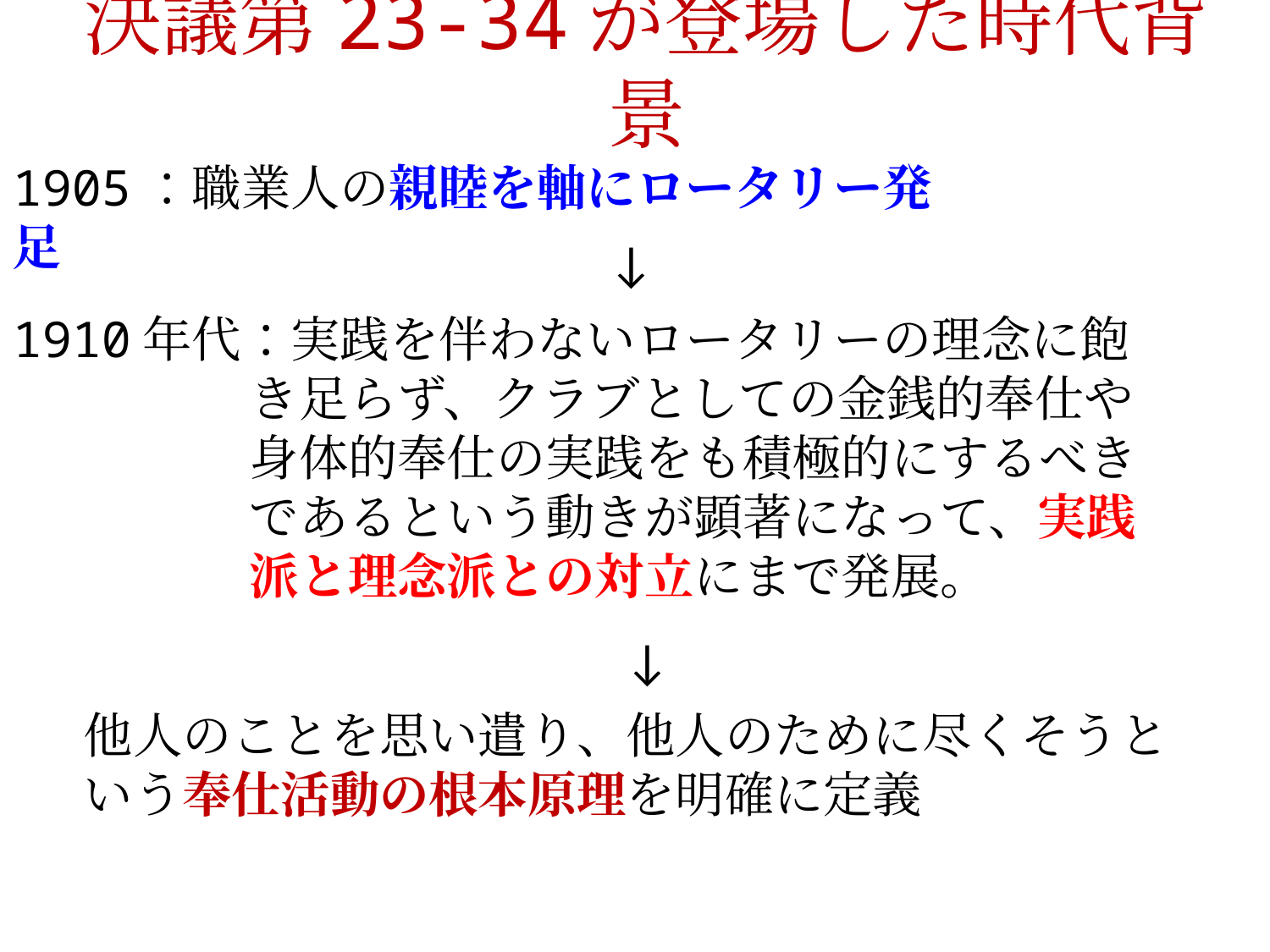

# 決議第23-34が登場した時代背景
1905：職業人の親睦を軸にロータリー発足
↓
1910年代：実践を伴わないロータリーの理念に飽き足らず、クラブとしての金銭的奉仕や身体的奉仕の実践をも積極的にするべきであるという動きが顕著になって、実践派と理念派との対立にまで発展。
↓
他人のことを思い遣り、他人のために尽くそうという奉仕活動の根本原理を明確に定義